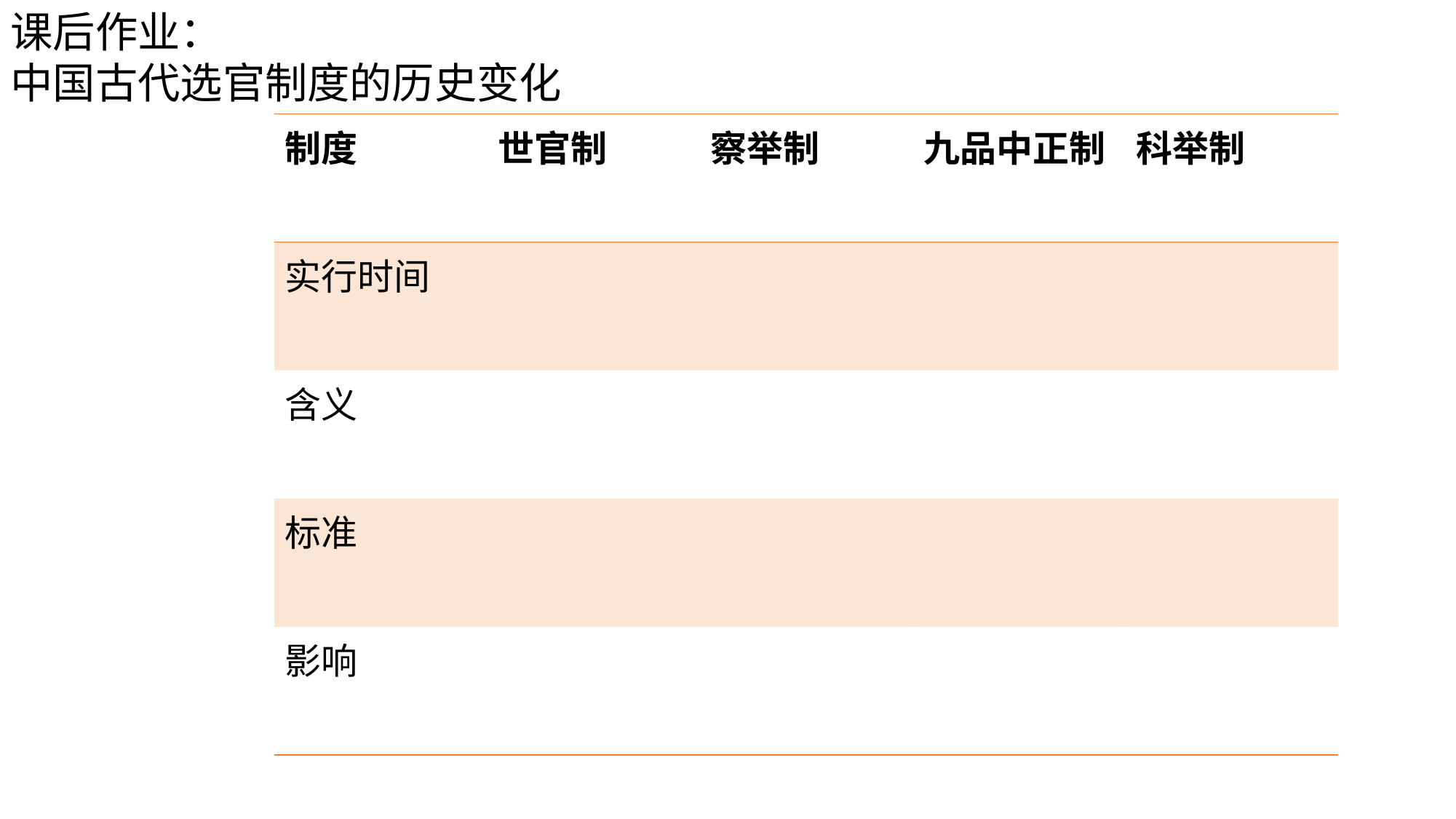

课后作业：
中国古代选官制度的历史变化
| 制度 | 世官制 | 察举制 | 九品中正制 | 科举制 |
| --- | --- | --- | --- | --- |
| 实行时间 |  |  |  |  |
| 含义 |  |  |  |  |
| 标准 |  |  |  |  |
| 影响 |  |  |  |  |